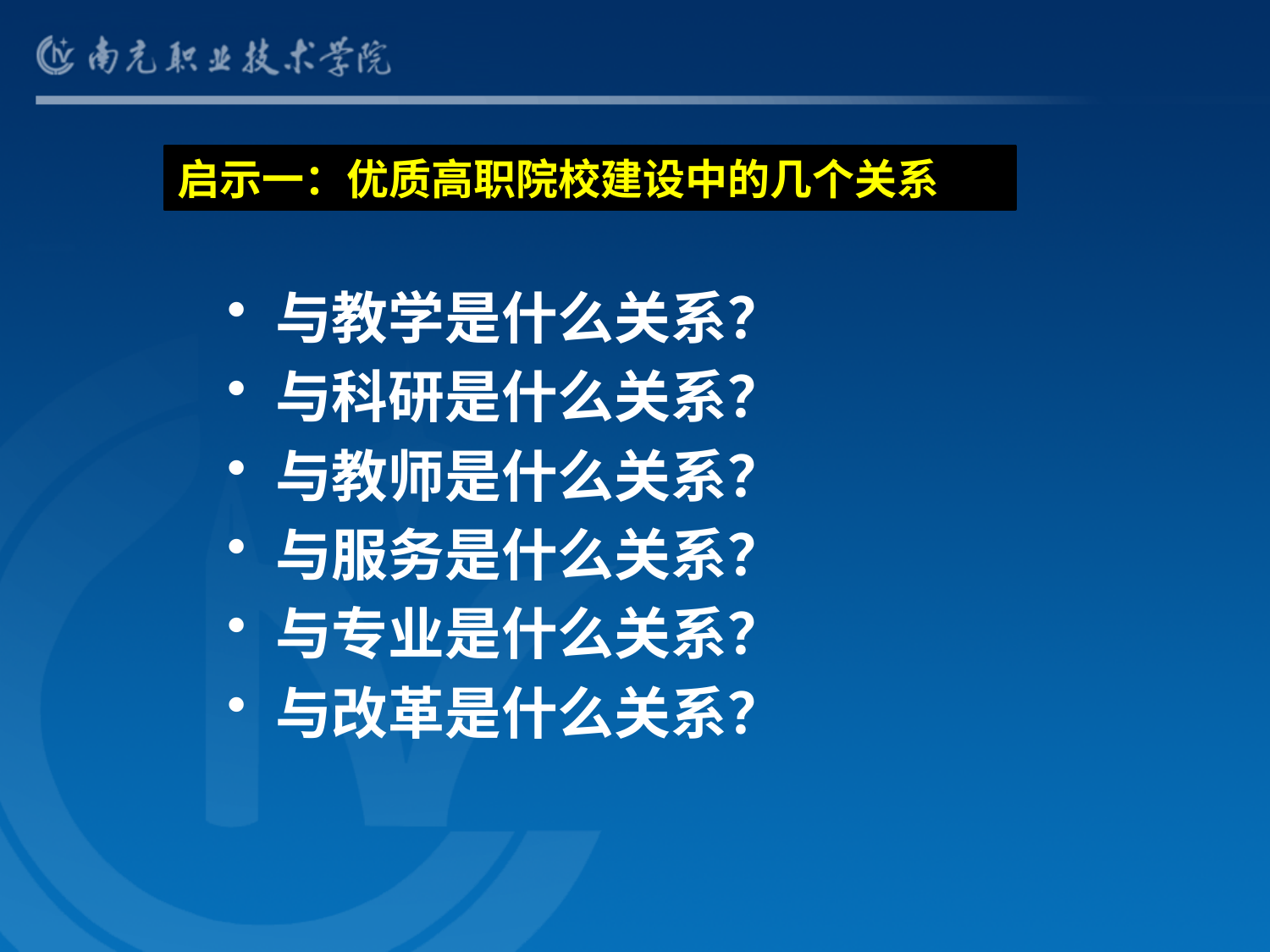

#
启示一：优质高职院校建设中的几个关系
与教学是什么关系？
与科研是什么关系？
与教师是什么关系？
与服务是什么关系？
与专业是什么关系？
与改革是什么关系？